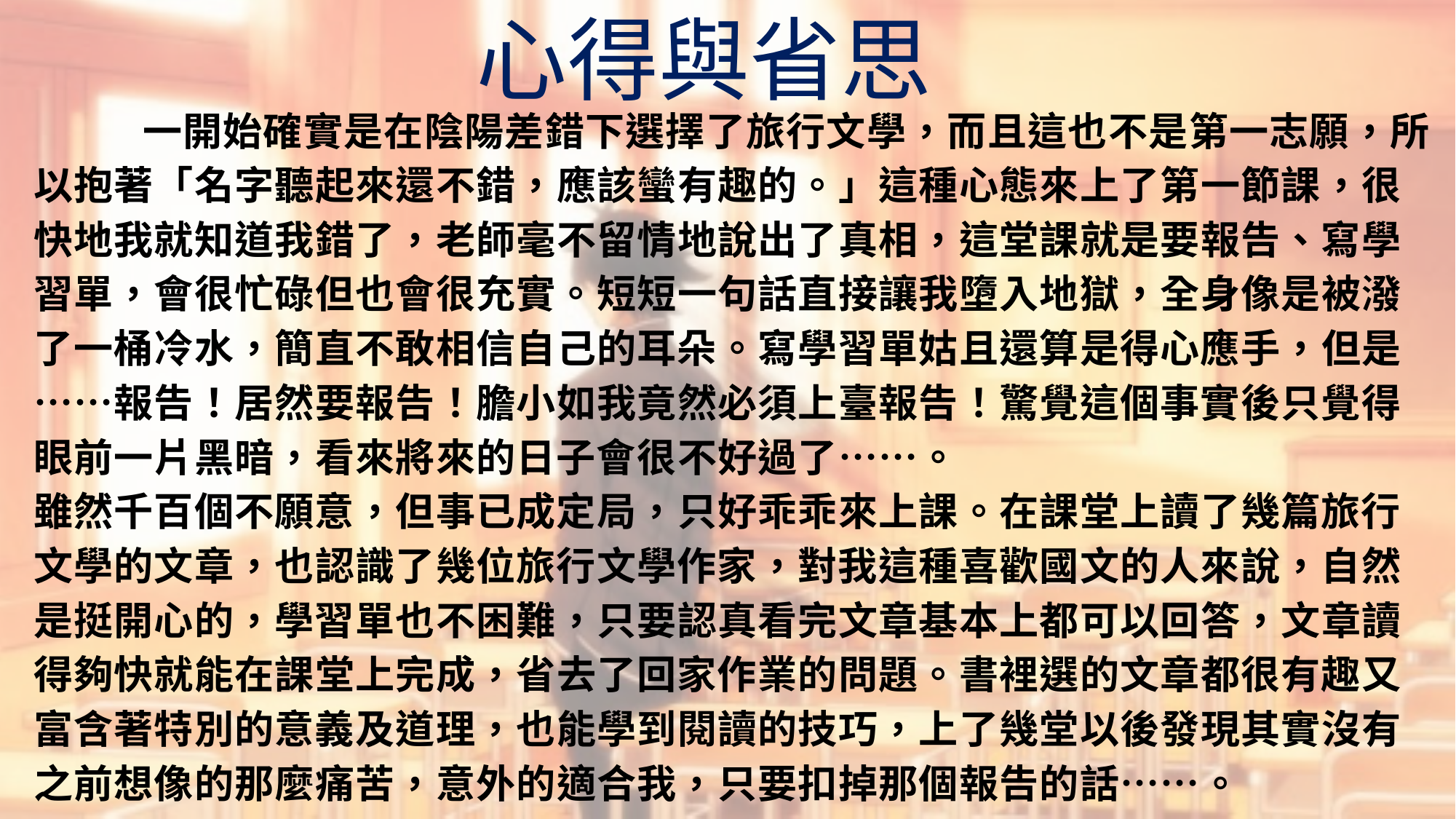

# 心得與省思
	一開始確實是在陰陽差錯下選擇了旅行文學，而且這也不是第一志願，所以抱著「名字聽起來還不錯，應該蠻有趣的。」這種心態來上了第一節課，很快地我就知道我錯了，老師毫不留情地說出了真相，這堂課就是要報告、寫學習單，會很忙碌但也會很充實。短短一句話直接讓我墮入地獄，全身像是被潑了一桶冷水，簡直不敢相信自己的耳朵。寫學習單姑且還算是得心應手，但是……報告！居然要報告！膽小如我竟然必須上臺報告！驚覺這個事實後只覺得眼前一片黑暗，看來將來的日子會很不好過了……。
雖然千百個不願意，但事已成定局，只好乖乖來上課。在課堂上讀了幾篇旅行文學的文章，也認識了幾位旅行文學作家，對我這種喜歡國文的人來說，自然是挺開心的，學習單也不困難，只要認真看完文章基本上都可以回答，文章讀得夠快就能在課堂上完成，省去了回家作業的問題。書裡選的文章都很有趣又富含著特別的意義及道理，也能學到閱讀的技巧，上了幾堂以後發現其實沒有之前想像的那麼痛苦，意外的適合我，只要扣掉那個報告的話……。